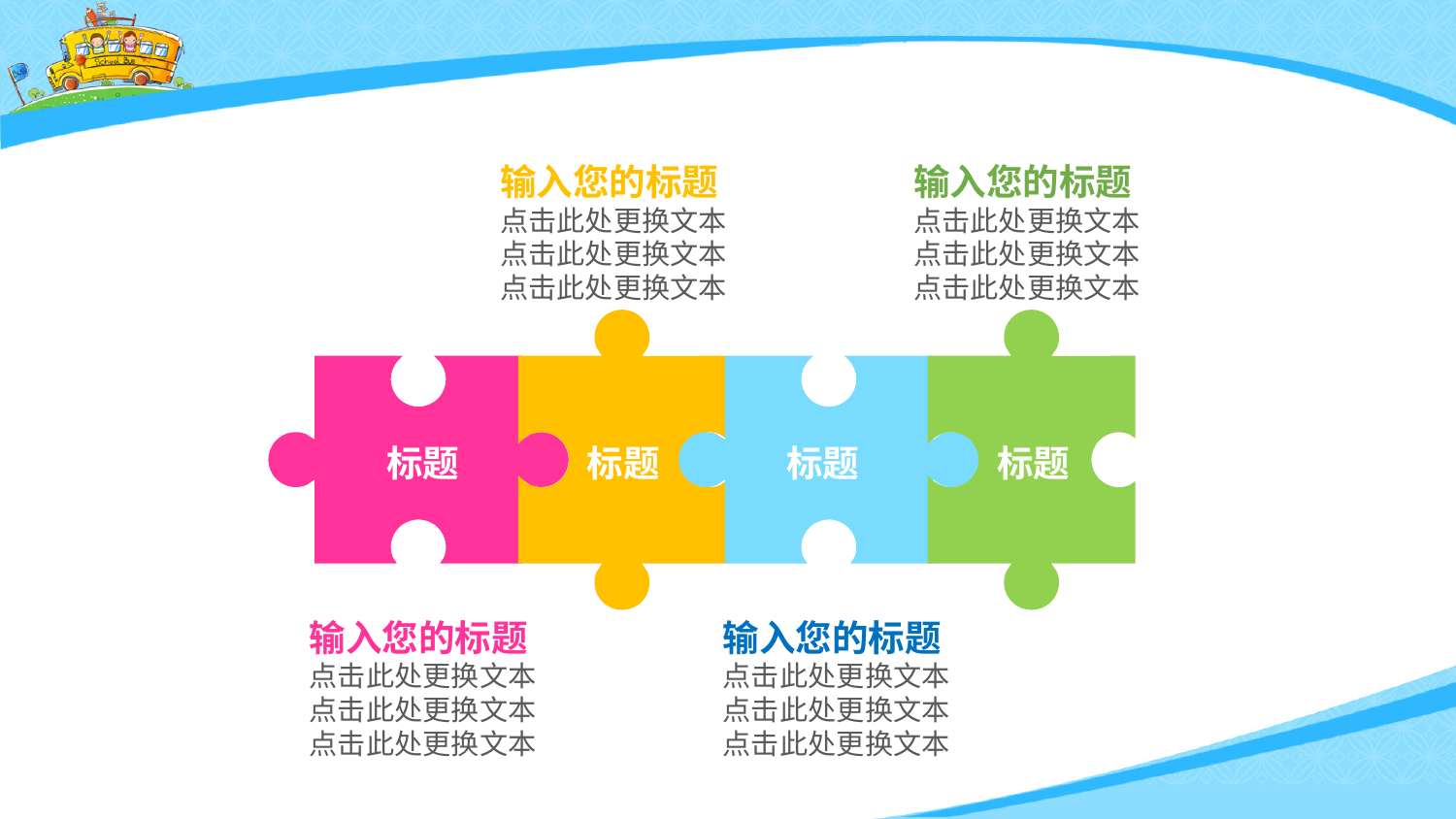

输入您的标题
点击此处更换文本
点击此处更换文本
点击此处更换文本
输入您的标题
点击此处更换文本
点击此处更换文本
点击此处更换文本

标题

标题

标题

标题
输入您的标题
点击此处更换文本
点击此处更换文本
点击此处更换文本
输入您的标题
点击此处更换文本
点击此处更换文本
点击此处更换文本